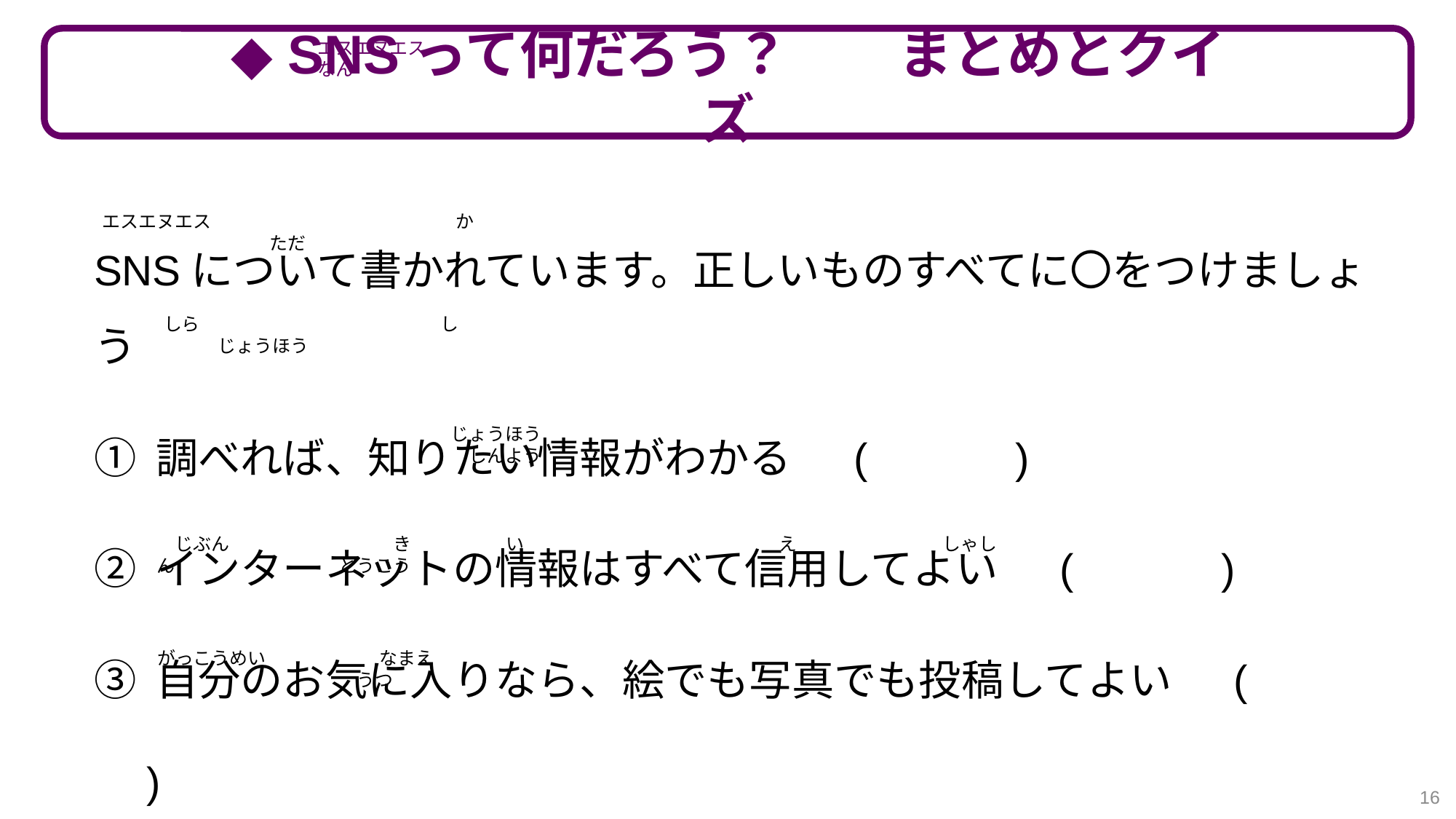

エスエヌエス　　　　　　　　　　なん
◆ SNSって何だろう？　　まとめとクイズ
エスエヌエス　　　　　　　　　　　　　  か　　　　　　　　　　　　　　　　　　　　　　　 ただ
SNSについて書かれています。正しいものすべてに〇をつけましょう
① 調べれば、知りたい情報がわかる　 (　　　)
② インターネットの情報はすべて信用してよい　 (　　　)
③ 自分のお気に入りなら、絵でも写真でも投稿してよい　 (　　　)
④ 学校名や名前などがわかるものは写らないようにする　 (　　　)

　しら　　　　　　　　　　　　　 し　　　　　　　　　　　　じょうほう
じょうほう　　　　　　　　　　　　　　　しんよう
　じぶん　　　　　　　　　き　　　　　 い　　　　　　　　　　　　　　え　　　　　　　　しゃしん　　　　　　　　　とうこう
がっこうめい　　　　　　 なまえ　　　　　　　　　　　　　　　　　　　　　　　　　　　　　　　　うつ
16